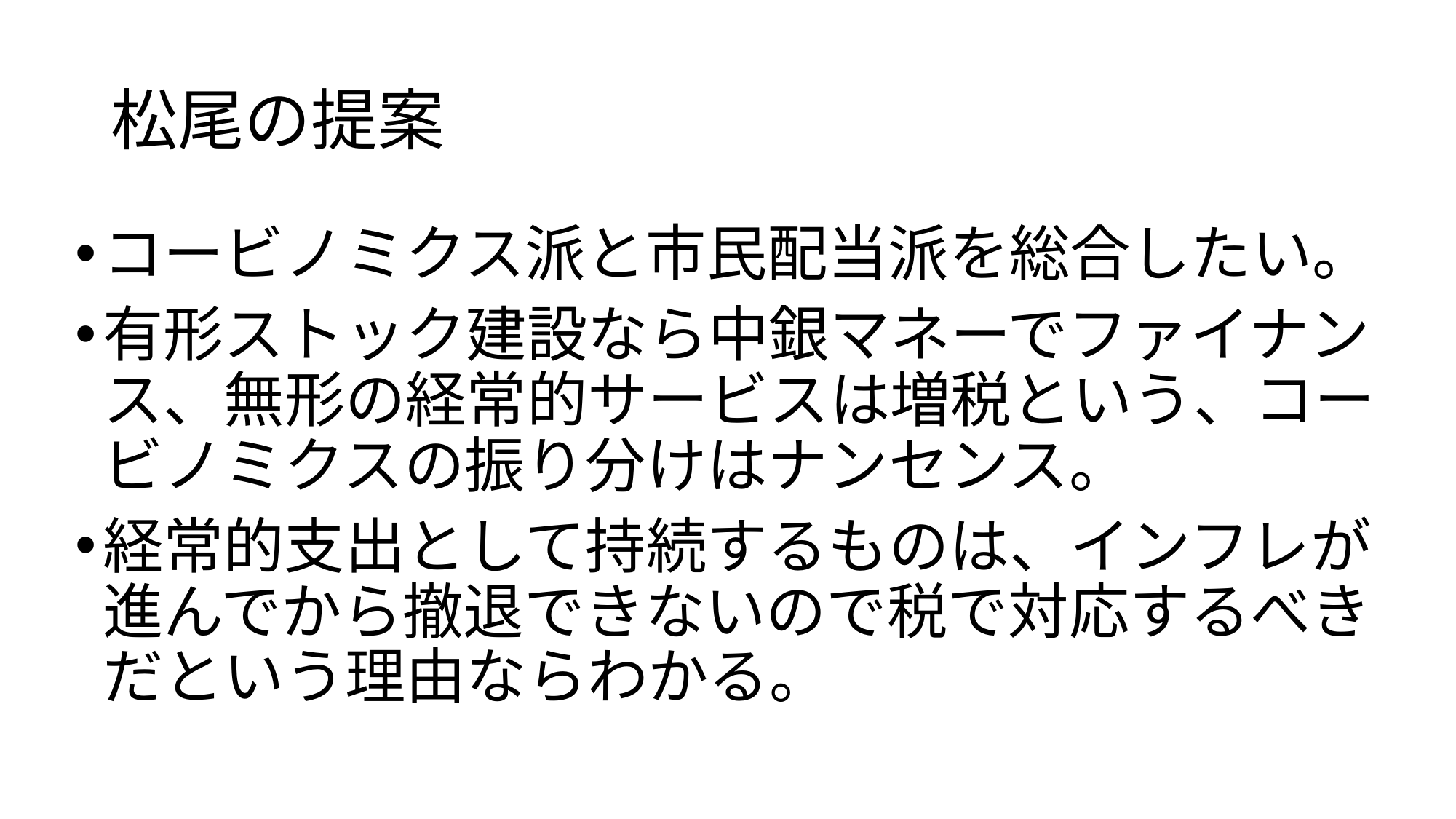

# 松尾の提案
コービノミクス派と市民配当派を総合したい。
有形ストック建設なら中銀マネーでファイナンス、無形の経常的サービスは増税という、コービノミクスの振り分けはナンセンス。
経常的支出として持続するものは、インフレが進んでから撤退できないので税で対応するべきだという理由ならわかる。